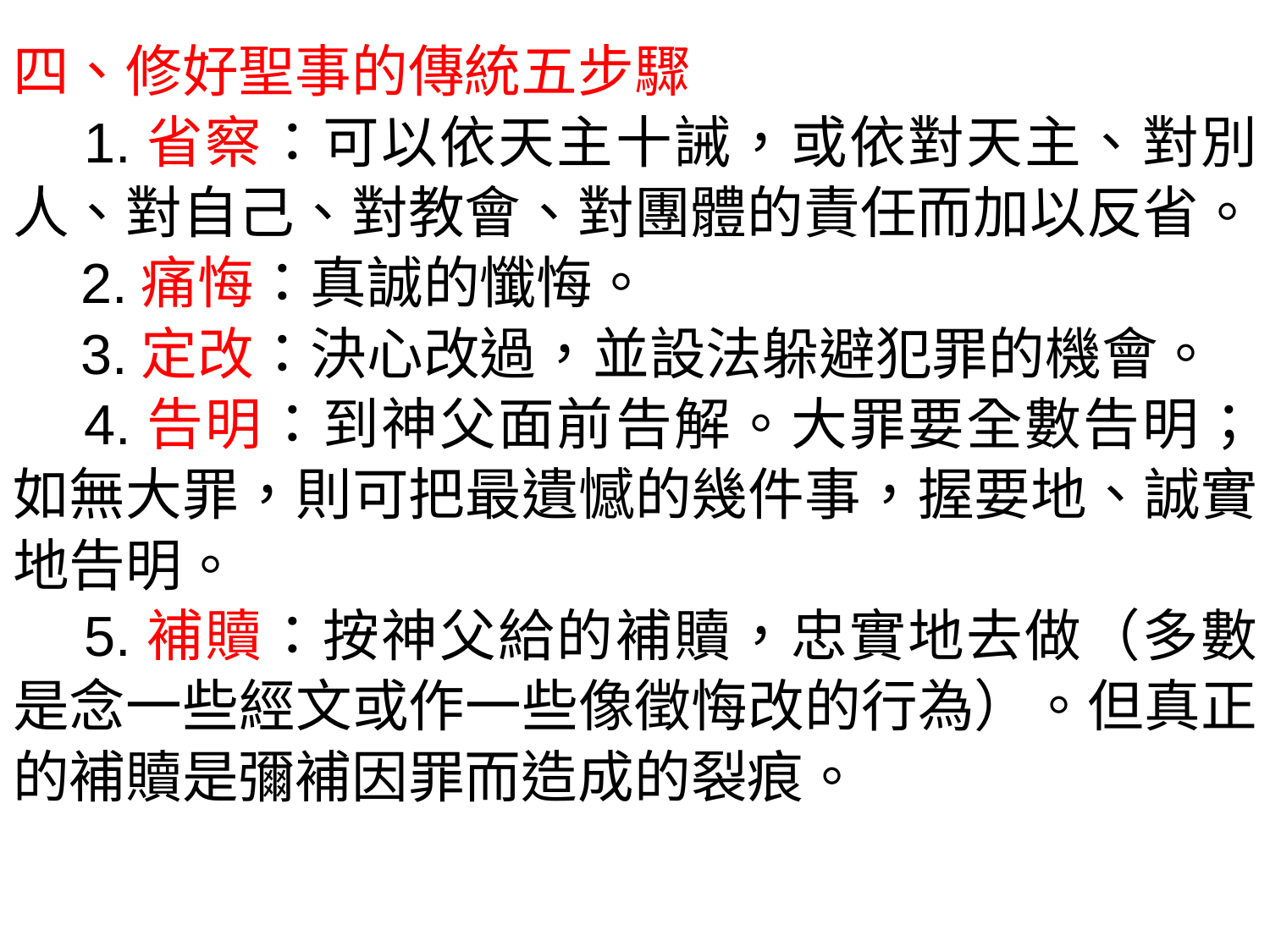

四、修好聖事的傳統五步驟
  1.省察：可以依天主十誡，或依對天主、對別人、對自己、對教會、對團體的責任而加以反省。
  2.痛悔：真誠的懺悔。
  3.定改：決心改過，並設法躲避犯罪的機會。
  4.告明：到神父面前告解。大罪要全數告明；如無大罪，則可把最遺憾的幾件事，握要地、誠實地告明。
  5.補贖：按神父給的補贖，忠實地去做（多數是念一些經文或作一些像徵悔改的行為）。但真正的補贖是彌補因罪而造成的裂痕。